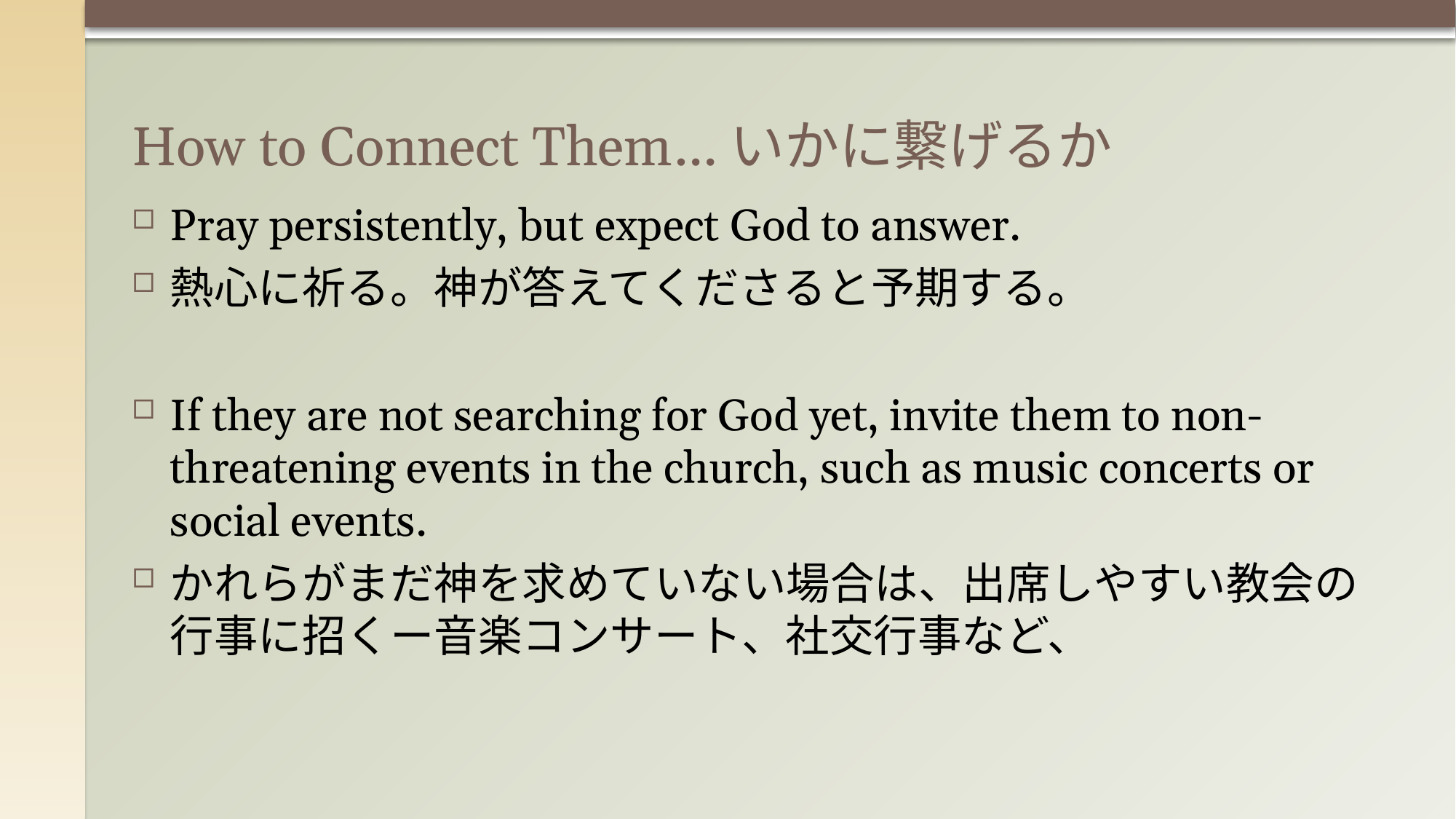

# How to Connect Them…いかに繋げるか
Pray persistently, but expect God to answer.
熱心に祈る。神が答えてくださると予期する。

If they are not searching for God yet, invite them to non-threatening events in the church, such as music concerts or social events.
かれらがまだ神を求めていない場合は、出席しやすい教会の行事に招くー音楽コンサート、社交行事など、